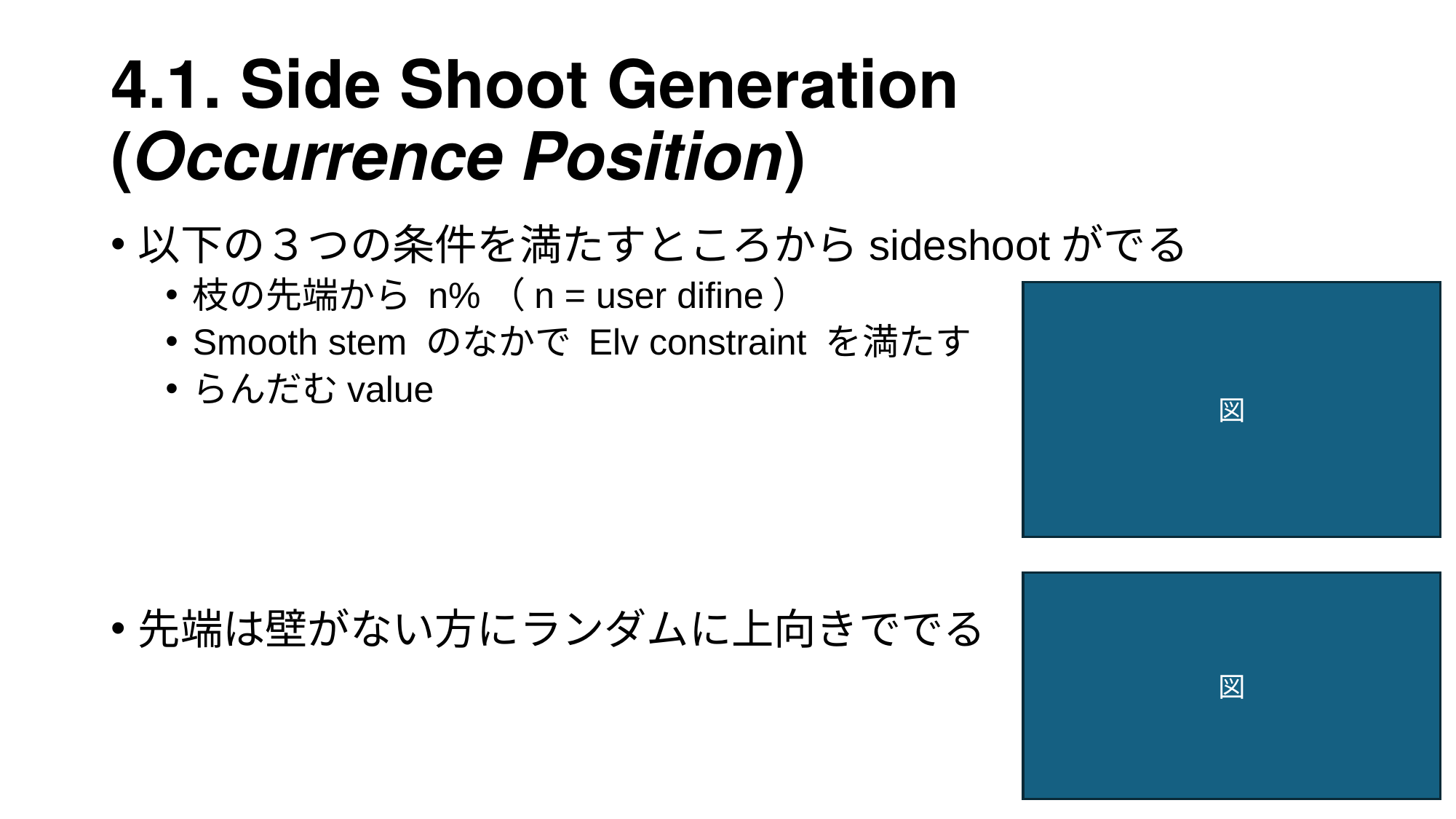

# 4.1. Side Shoot Generation (Occurrence Position)
以下の３つの条件を満たすところからsideshootがでる
枝の先端から n%（n = user difine）
Smooth stem のなかで Elv constraint を満たす
らんだむvalue

先端は壁がない方にランダムに上向きででる

図
図